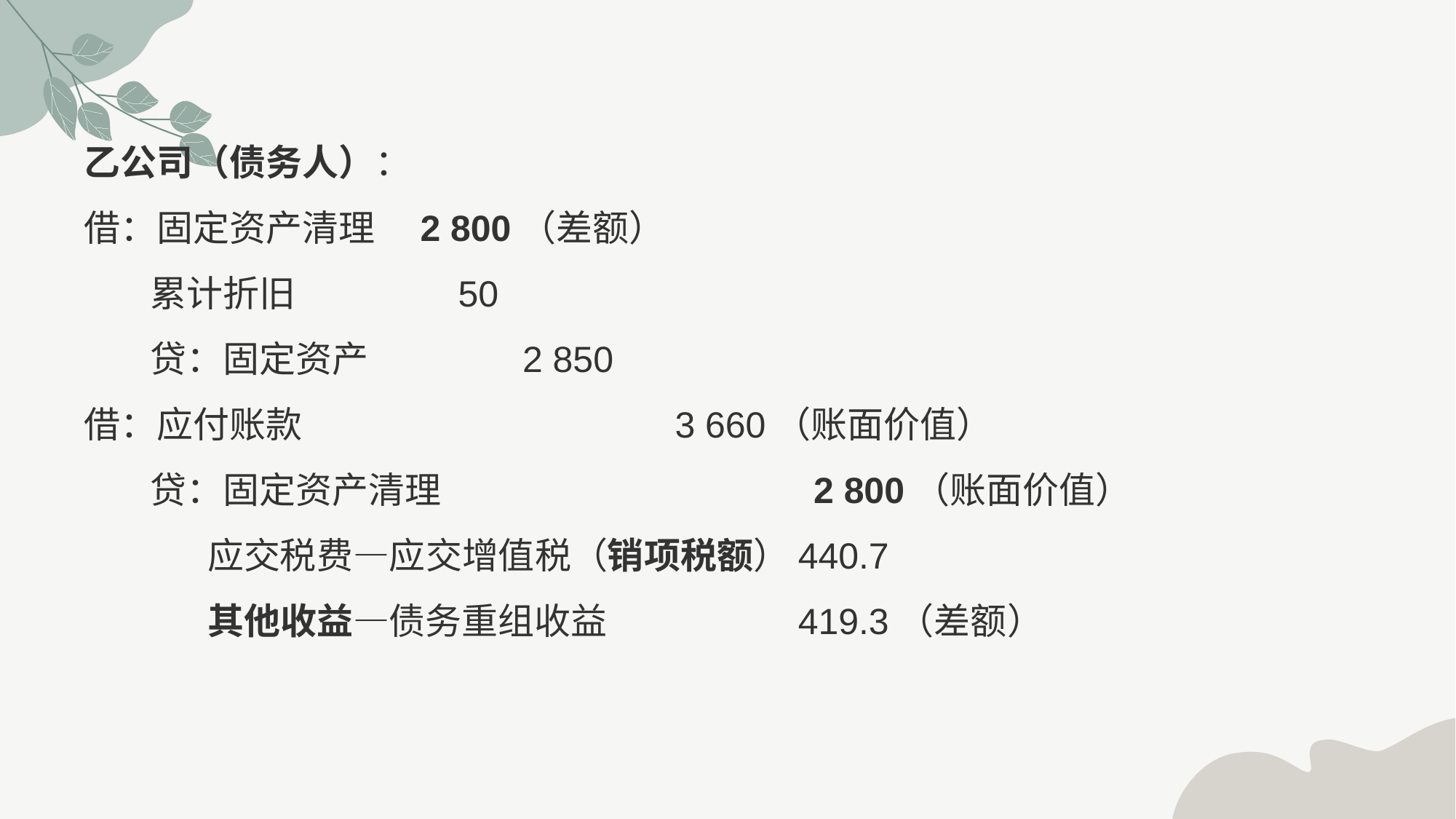

乙公司（债务人）：借：固定资产清理　2 800（差额）
       累计折旧　　　 　50
       贷：固定资产　　　　2 850
借：应付账款　　　　　　　　　　3 660（账面价值）
       贷：固定资产清理　　　　　　　　　　2 800（账面价值）
              应交税费—应交增值税（销项税额）440.7
              其他收益—债务重组收益　　　　　419.3（差额）